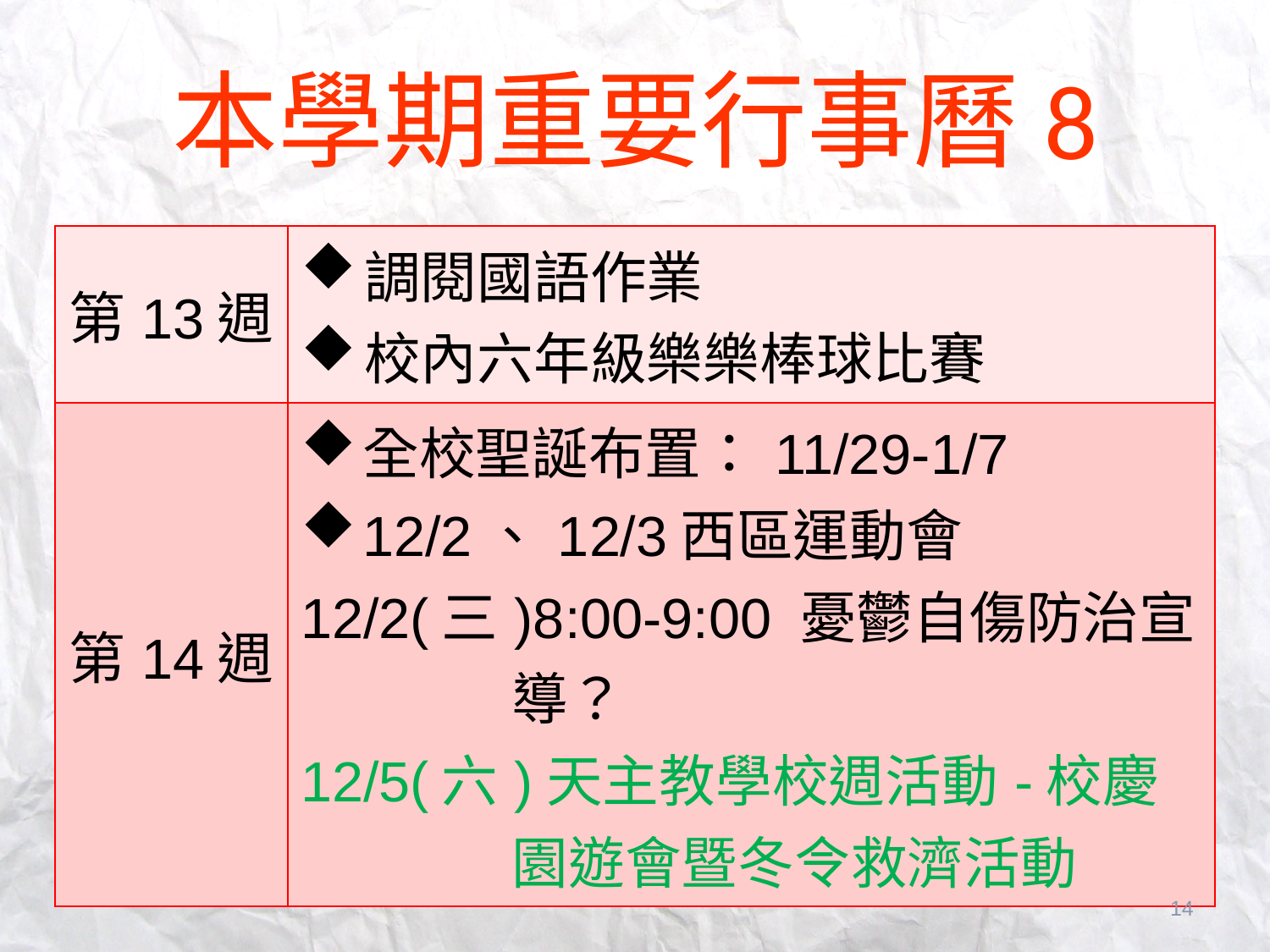

# 本學期重要行事曆8
| 第13週 | 調閱國語作業 校內六年級樂樂棒球比賽 |
| --- | --- |
| 第14週 | 全校聖誕布置：11/29-1/7 12/2、12/3西區運動會 12/2(三)8:00-9:00 憂鬱自傷防治宣導？ 12/5(六)天主教學校週活動-校慶園遊會暨冬令救濟活動 |
14